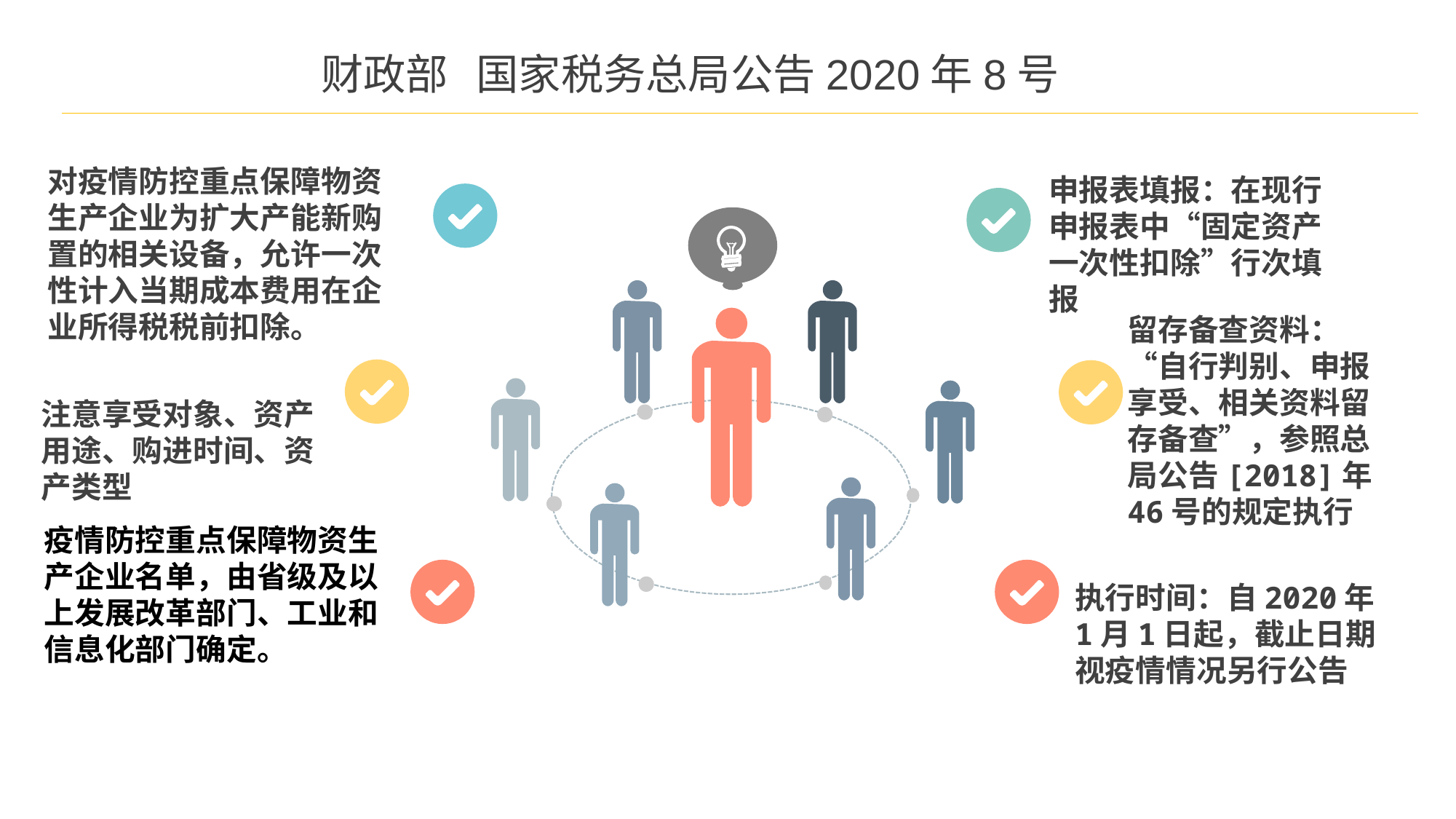

财政部   国家税务总局公告2020年8号

对疫情防控重点保障物资生产企业为扩大产能新购置的相关设备，允许一次性计入当期成本费用在企业所得税税前扣除。

申报表填报：在现行申报表中“固定资产一次性扣除”行次填报

留存备查资料：“自行判别、申报享受、相关资料留存备查”，参照总局公告[2018]年46号的规定执行

注意享受对象、资产用途、购进时间、资产类型

疫情防控重点保障物资生产企业名单，由省级及以上发展改革部门、工业和信息化部门确定。

执行时间：自2020年1月1日起，截止日期视疫情情况另行公告